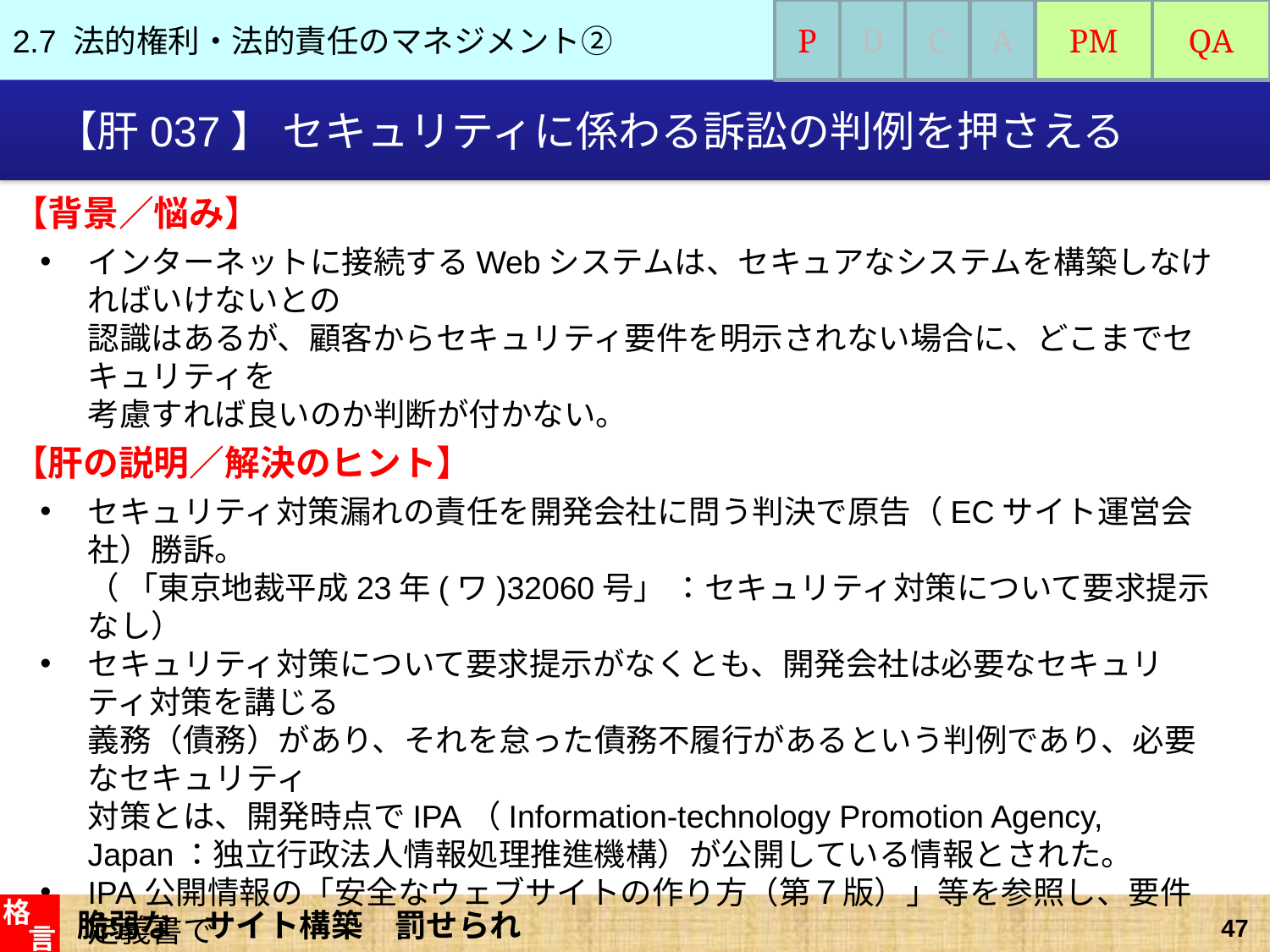

2.7 法的権利・法的責任のマネジメント②
P
D
C
A
PM
QA
# 【肝037】 セキュリティに係わる訴訟の判例を押さえる
【背景／悩み】
インターネットに接続するWebシステムは、セキュアなシステムを構築しなければいけないとの
認識はあるが、顧客からセキュリティ要件を明示されない場合に、どこまでセキュリティを
考慮すれば良いのか判断が付かない。
【肝の説明／解決のヒント】
セキュリティ対策漏れの責任を開発会社に問う判決で原告（ECサイト運営会社）勝訴。
（ 「東京地裁平成23年(ワ)32060号」 ：セキュリティ対策について要求提示なし）
セキュリティ対策について要求提示がなくとも、開発会社は必要なセキュリティ対策を講じる
義務（債務）があり、それを怠った債務不履行があるという判例であり、必要なセキュリティ
対策とは、開発時点でIPA（Information-technology Promotion Agency,
Japan：独立行政法人情報処理推進機構）が公開している情報とされた。
IPA公開情報の「安全なウェブサイトの作り方（第７版）」等を参照し、要件定義書で
セキュリティ要件（守るべきものとその防御策）を明示して顧客と合意する。
犯罪者に乗っ取られるような脆弱なWebサイトは「犯罪に加担することになる」ことを、
開発者は肝に銘じなくてはいけない。
脆弱な　サイト構築　罰せられ
格
言
47